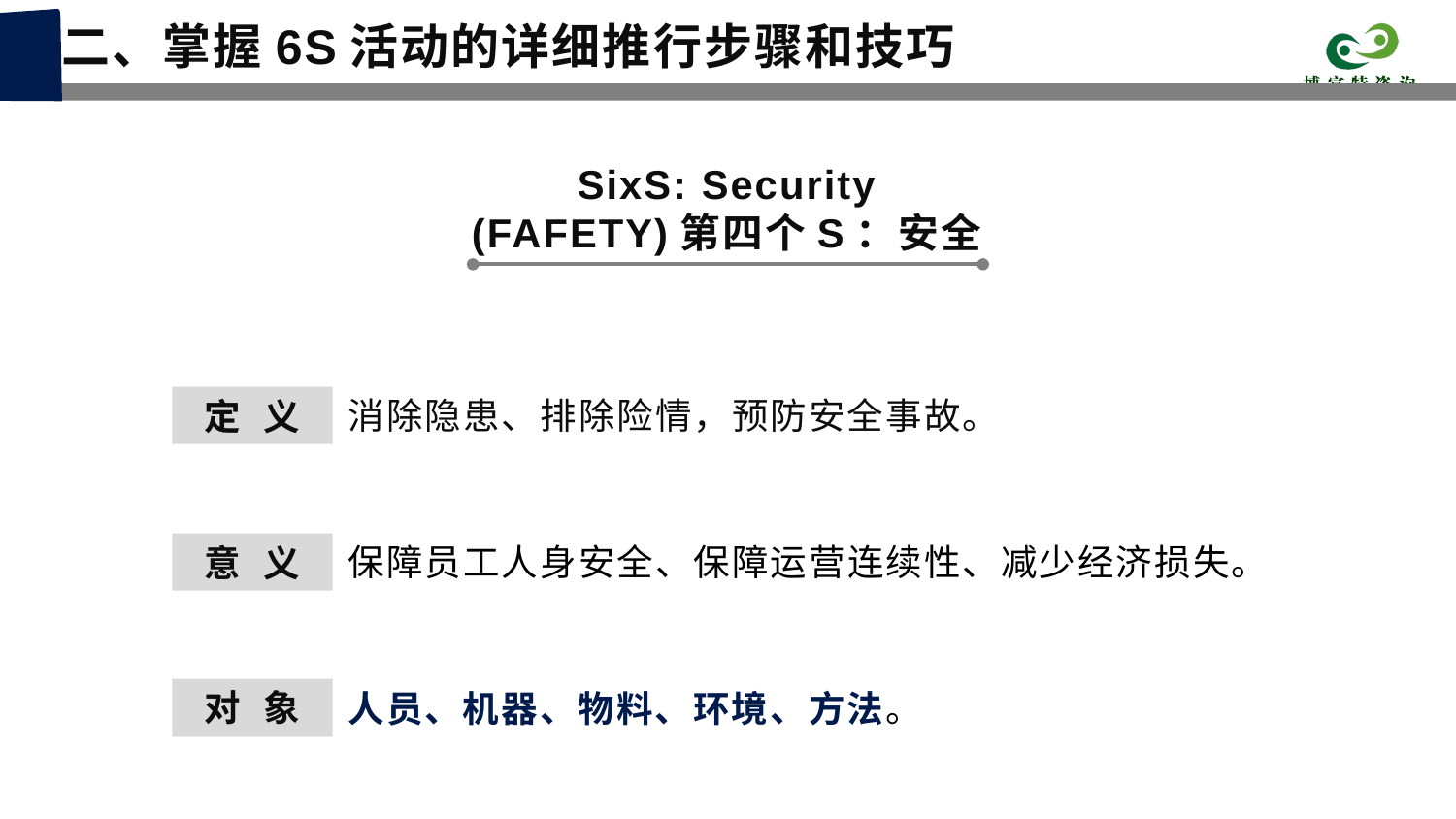

二、掌握6S活动的详细推行步骤和技巧
SixS: Security
(FAFETY)第四个S：安全
消除隐患、排除险情，预防安全事故。
定  义
保障员工人身安全、保障运营连续性、减少经济损失。
意  义
对  象
人员、机器、物料、环境、方法。